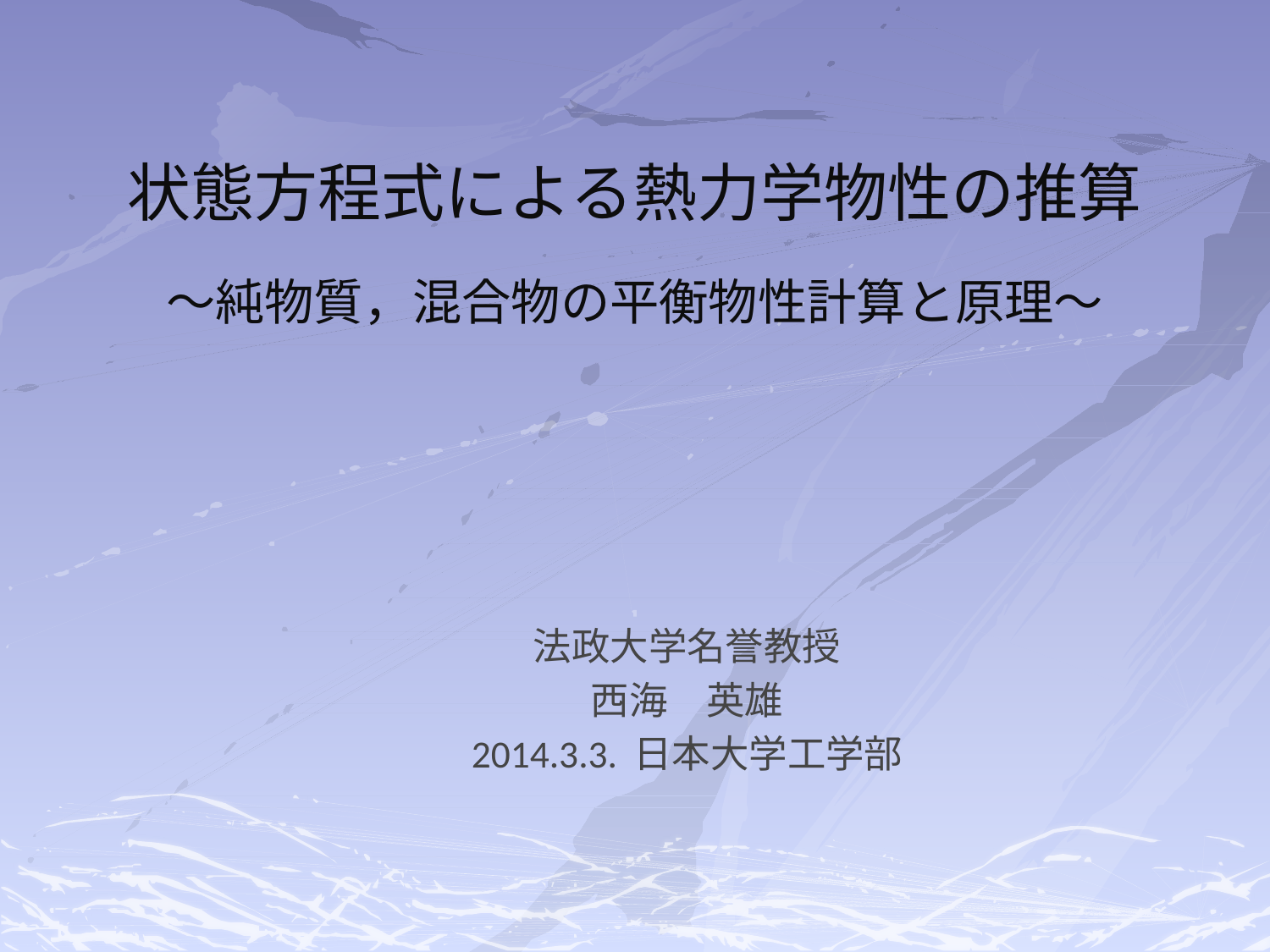

# 状態方程式による熱力学物性の推算 ～純物質，混合物の平衡物性計算と原理～
法政大学名誉教授
西海　英雄
2014.3.3. 日本大学工学部